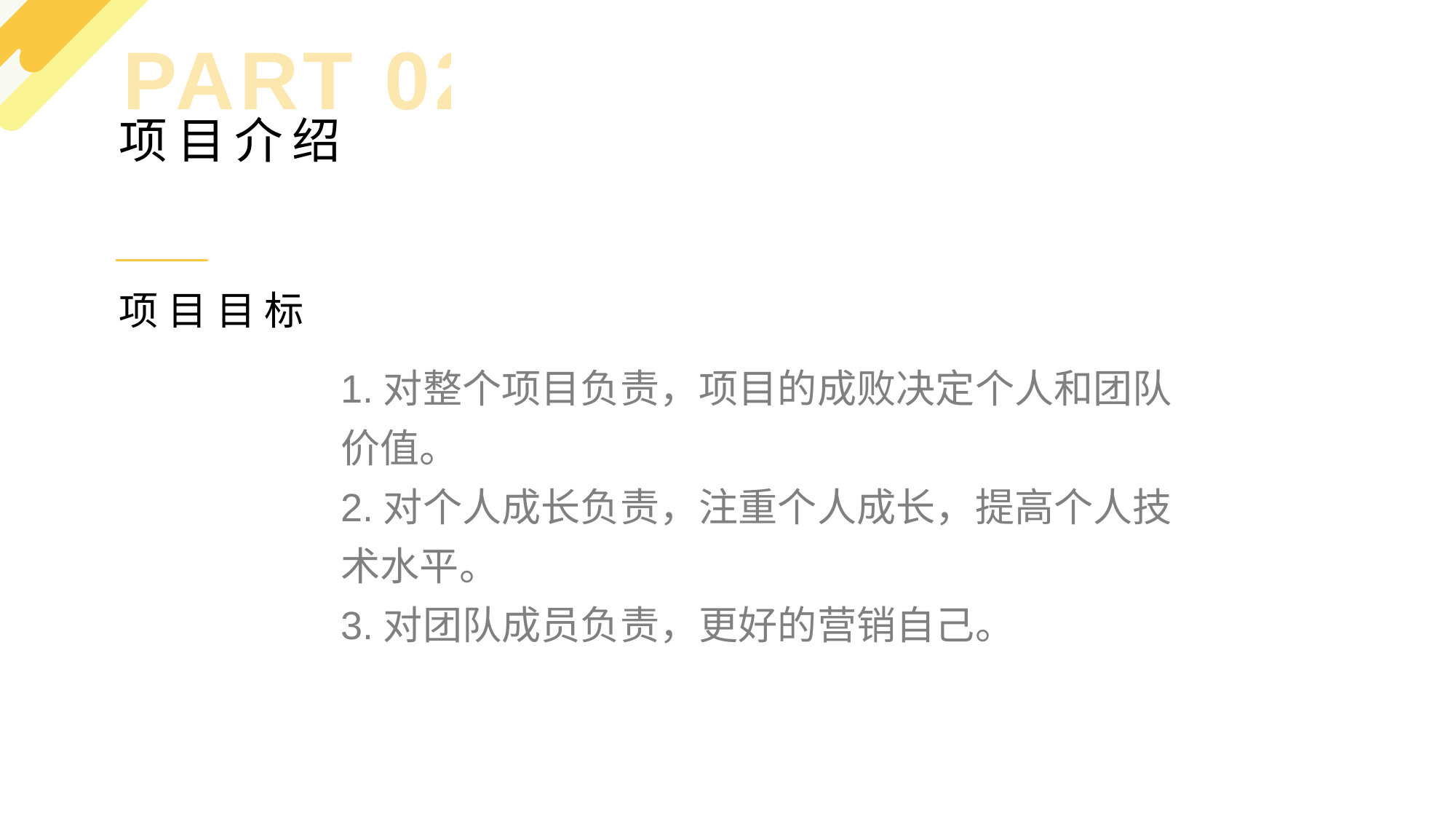

PART 02
项目介绍
项目目标
1.对整个项目负责，项目的成败决定个人和团队价值。
2.对个人成长负责，注重个人成长，提高个人技术水平。
3.对团队成员负责，更好的营销自己。